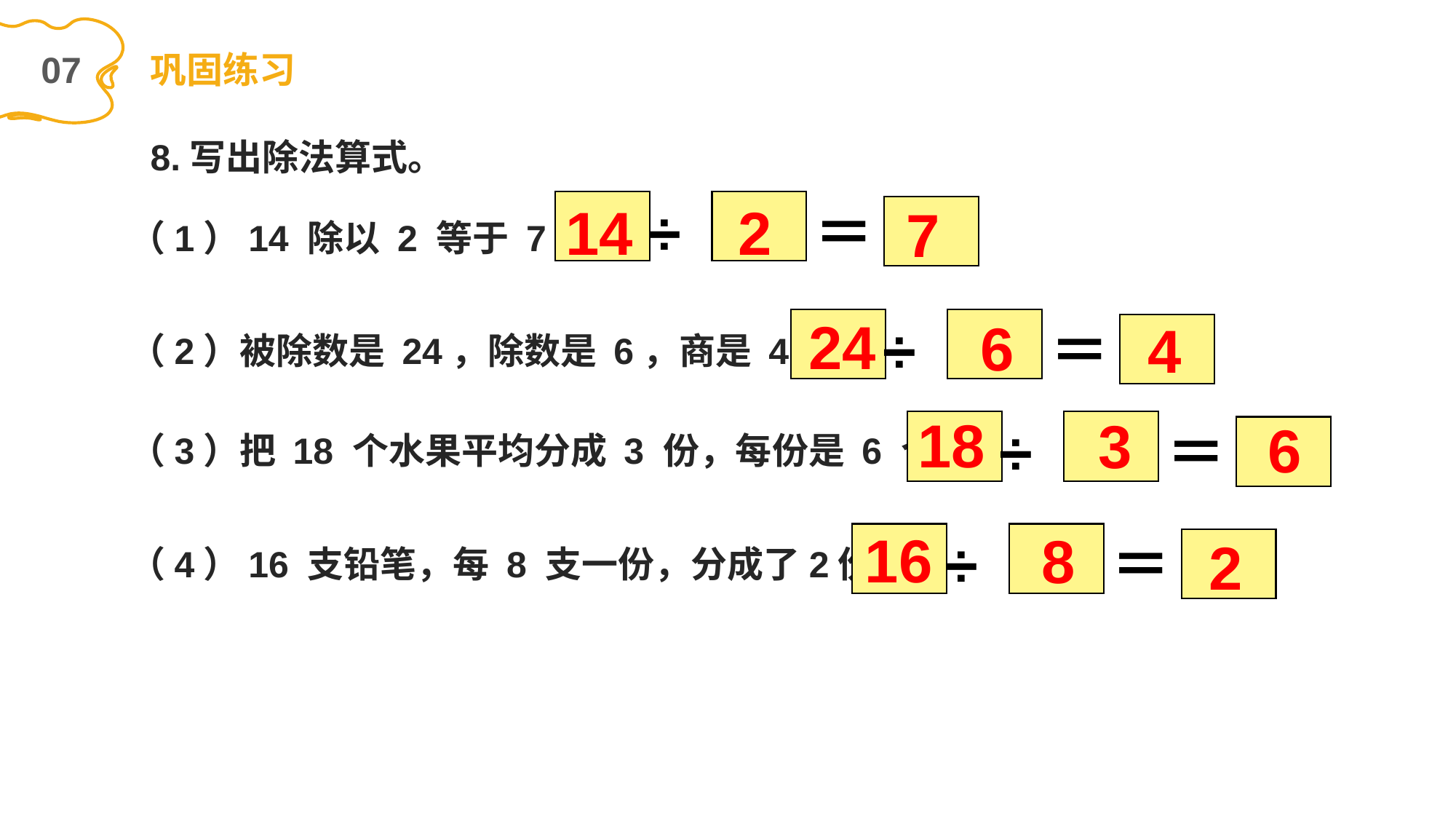

07
巩固练习
8.写出除法算式。
÷       ＝

14
2
7
（1）14 除以 2 等于 7。

（2）被除数是 24，除数是 6，商是 4。
24
6
÷       ＝

4
18
3
6
（3）把 18 个水果平均分成 3 份，每份是 6 个。

（4）16 支铅笔，每 8 支一份，分成了2份。
÷       ＝

16
8
÷       ＝

2